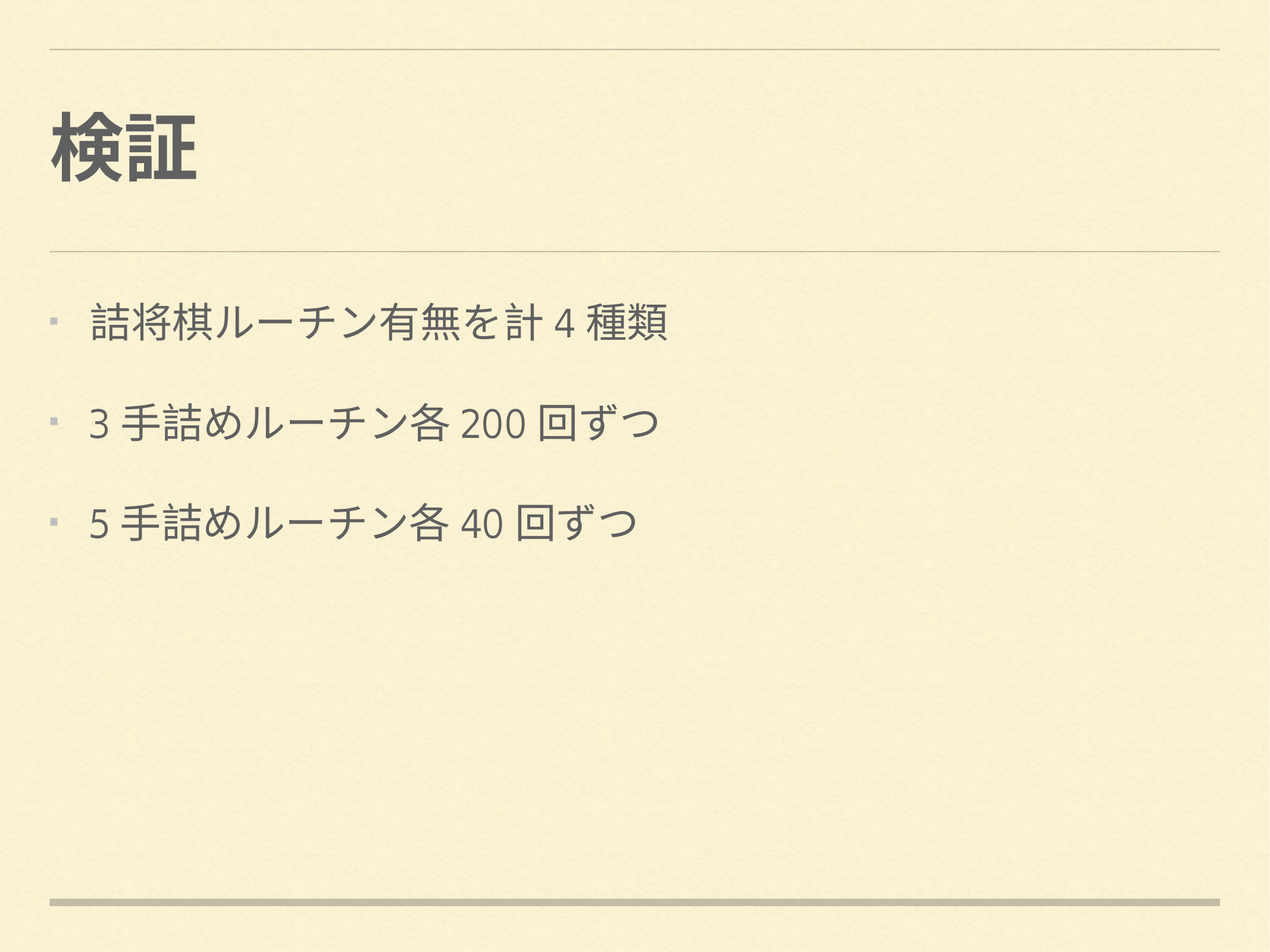

# 検証
詰将棋ルーチン有無を計4種類
3手詰めルーチン各200回ずつ
5手詰めルーチン各40回ずつ